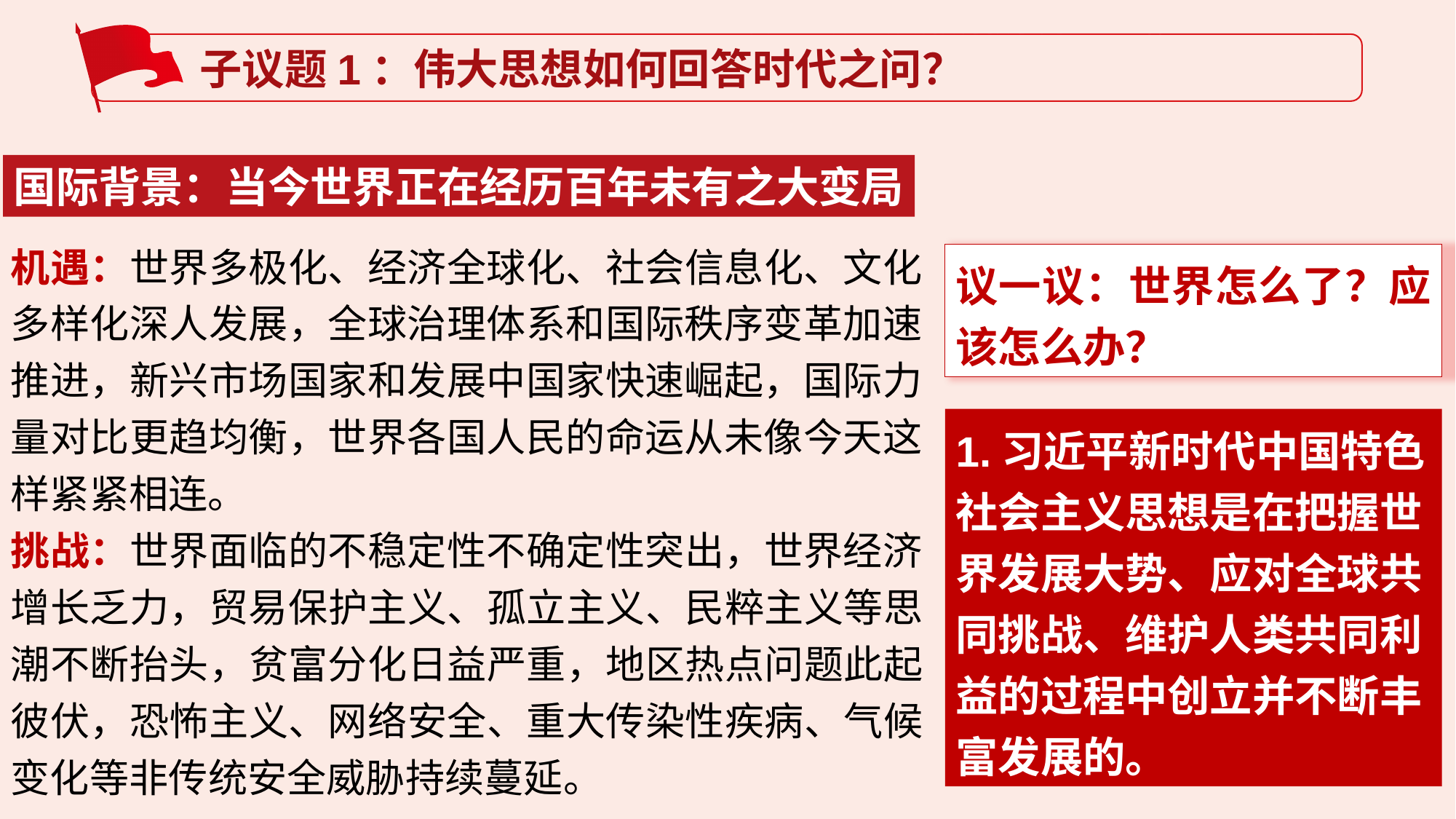

聿见思政统编新教材教学网 www.yjsz2020.cn 原创作品
子议题1：伟大思想如何回答时代之问？
国际背景：当今世界正在经历百年未有之大变局
机遇：世界多极化、经济全球化、社会信息化、文化多样化深人发展，全球治理体系和国际秩序变革加速推进，新兴市场国家和发展中国家快速崛起，国际力量对比更趋均衡，世界各国人民的命运从未像今天这样紧紧相连。
挑战：世界面临的不稳定性不确定性突出，世界经济增长乏力，贸易保护主义、孤立主义、民粹主义等思潮不断抬头，贫富分化日益严重，地区热点问题此起彼伏，恐怖主义、网络安全、重大传染性疾病、气候变化等非传统安全威胁持续蔓延。
议一议：世界怎么了？应该怎么办？
1.习近平新时代中国特色社会主义思想是在把握世界发展大势、应对全球共同挑战、维护人类共同利益的过程中创立并不断丰富发展的。